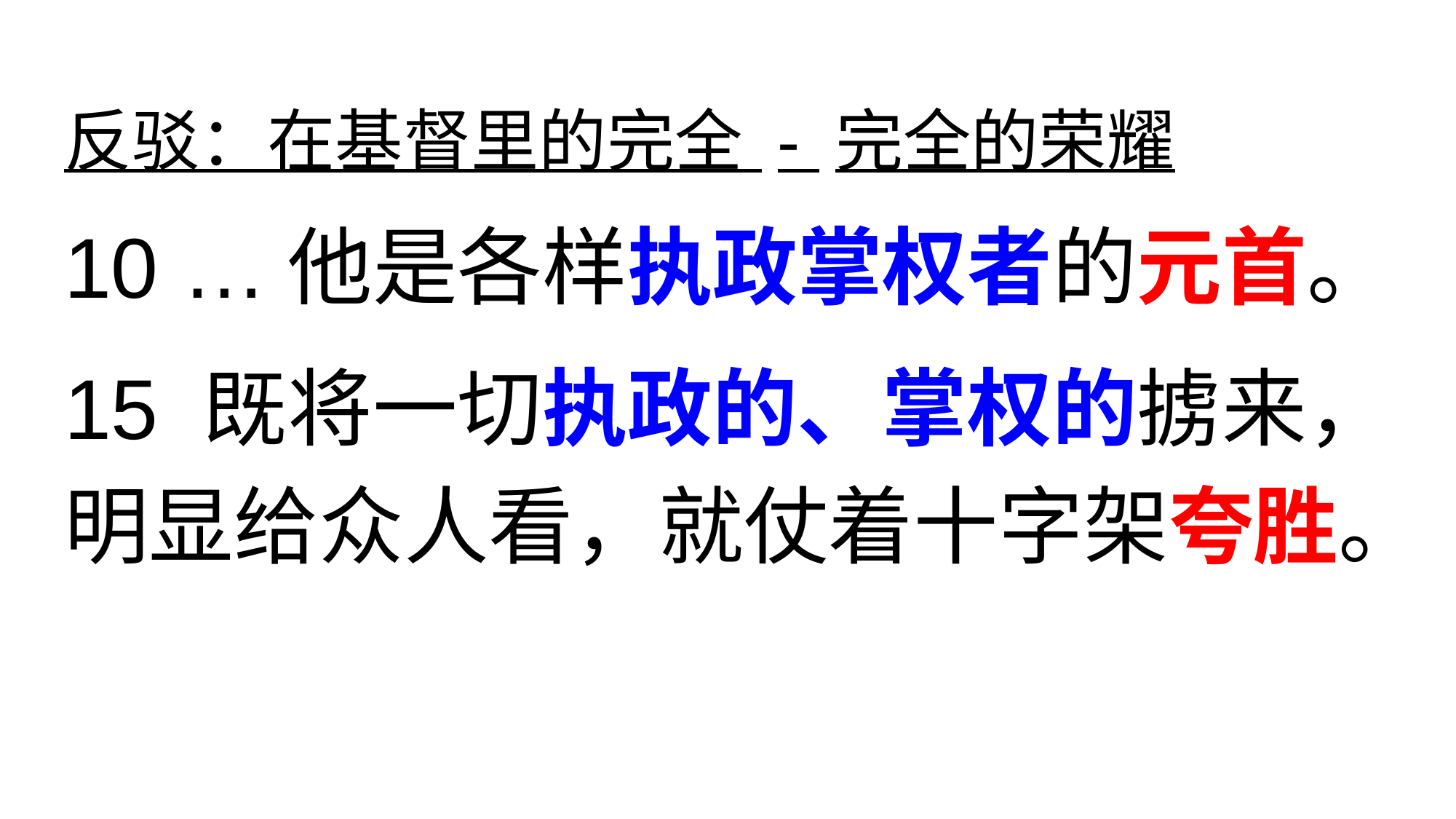

# 反驳：在基督里的完全 - 完全的荣耀
10 …他是各样执政掌权者的元首。
15 既将一切执政的、掌权的掳来，明显给众人看，就仗着十字架夸胜。